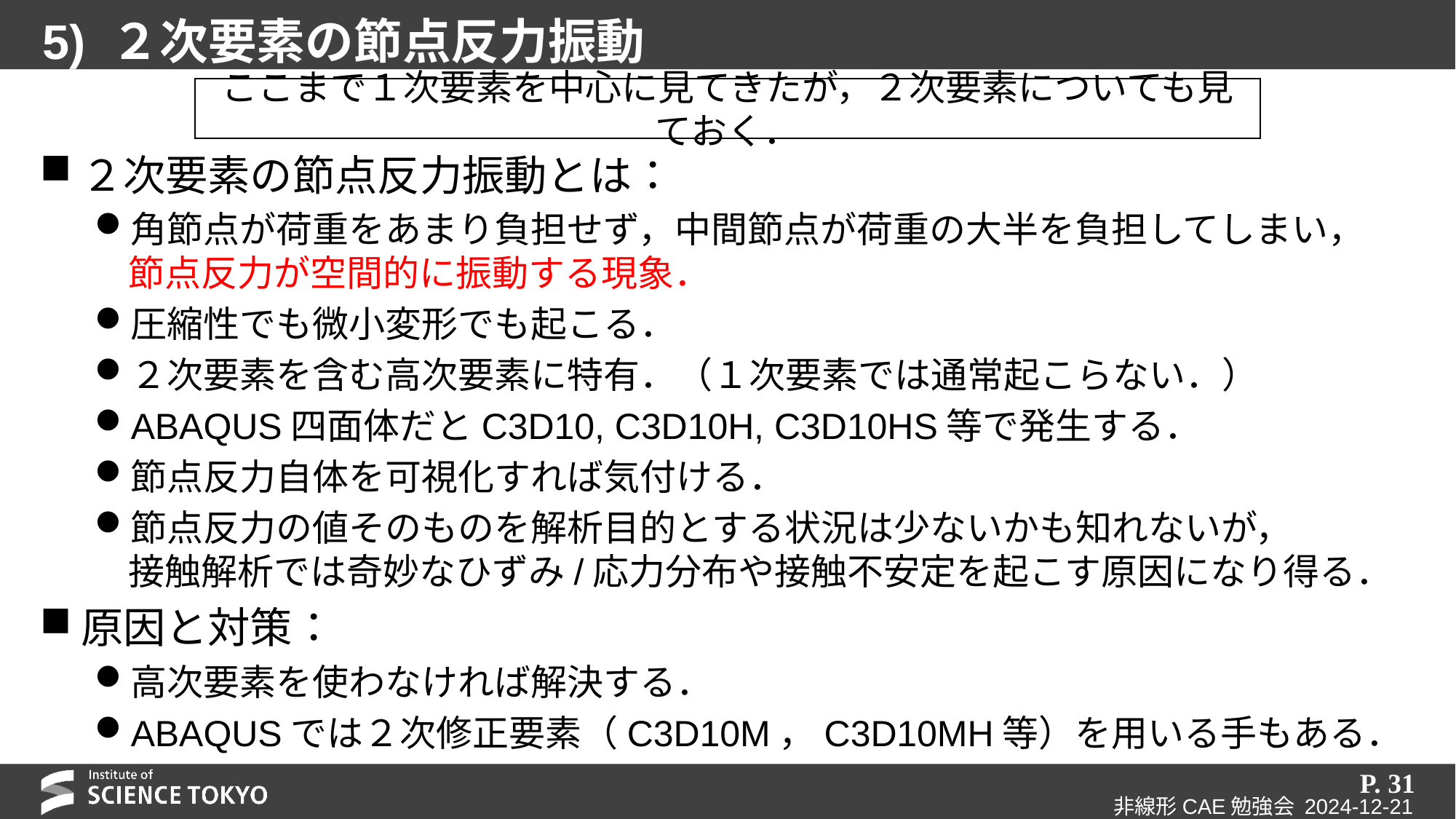

# 5) ２次要素の節点反力振動

２次要素の節点反力振動とは：
角節点が荷重をあまり負担せず，中間節点が荷重の大半を負担してしまい，
節点反力が空間的に振動する現象．
圧縮性でも微小変形でも起こる．
２次要素を含む高次要素に特有．（１次要素では通常起こらない．）
ABAQUS四面体だとC3D10, C3D10H, C3D10HS等で発生する．
節点反力自体を可視化すれば気付ける．
節点反力の値そのものを解析目的とする状況は少ないかも知れないが，
接触解析では奇妙なひずみ/応力分布や接触不安定を起こす原因になり得る．
原因と対策：
高次要素を使わなければ解決する．
ABAQUSでは２次修正要素（C3D10M，C3D10MH等）を用いる手もある．

ここまで１次要素を中心に見てきたが，２次要素についても見ておく．
P. 31